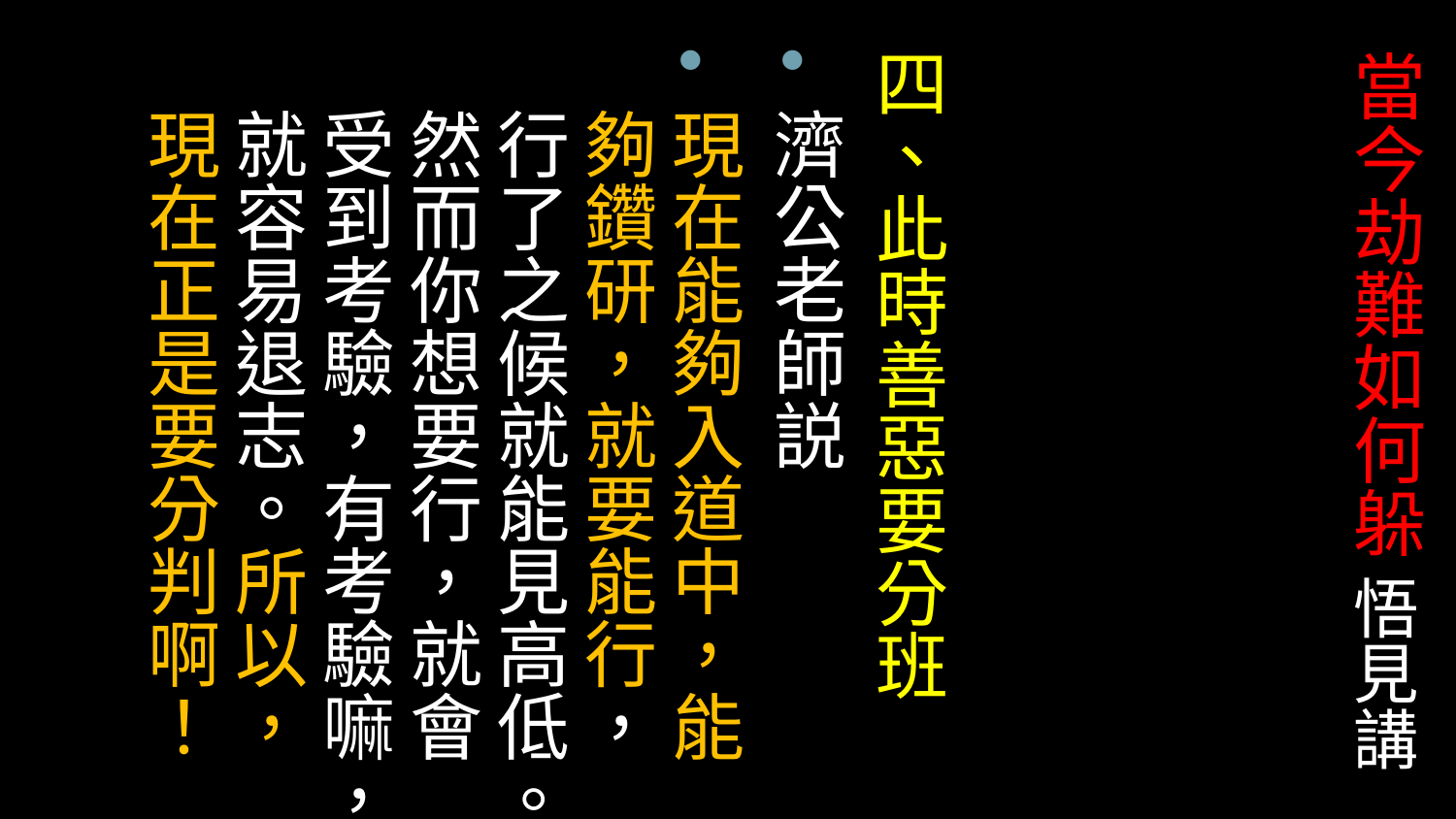

四、此時善惡要分班
濟公老師説
現在能夠入道中，能夠鑽研，就要能行，行了之候就能見高低。然而你想要行，就會受到考驗，有考驗嘛，就容易退志。所以，現在正是要分判啊！

# 當今劫難如何躲 悟見講